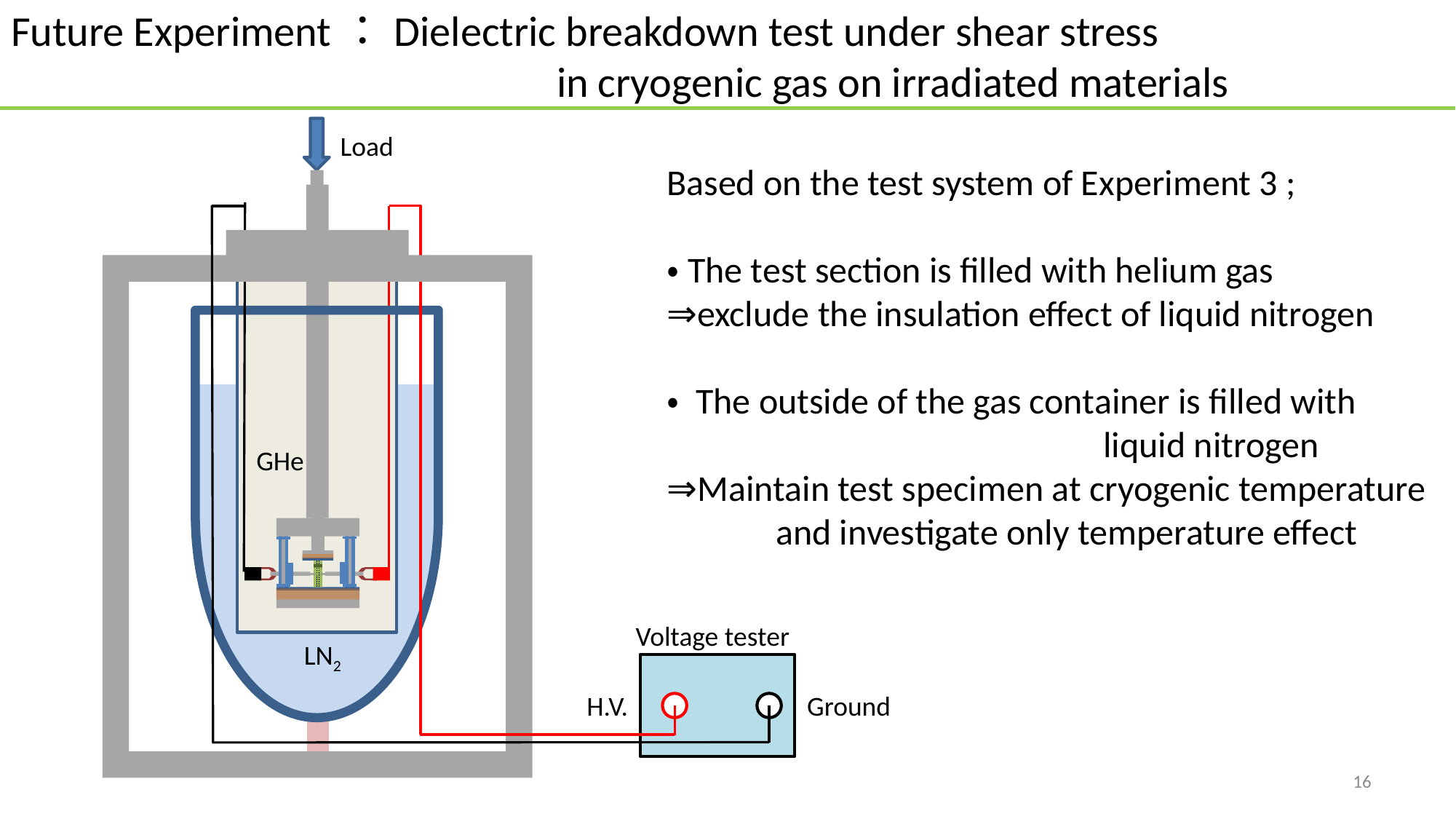

# Future Experiment：Dielectric breakdown test under shear stress in cryogenic gas on irradiated materials

Load
Based on the test system of Experiment 3 ;

・The test section is filled with helium gas
⇒exclude the insulation effect of liquid nitrogen

・ The outside of the gas container is filled with 					liquid nitrogen
⇒Maintain test specimen at cryogenic temperature
	and investigate only temperature effect

GHe

Voltage tester
LN2

H.V.
Ground

16